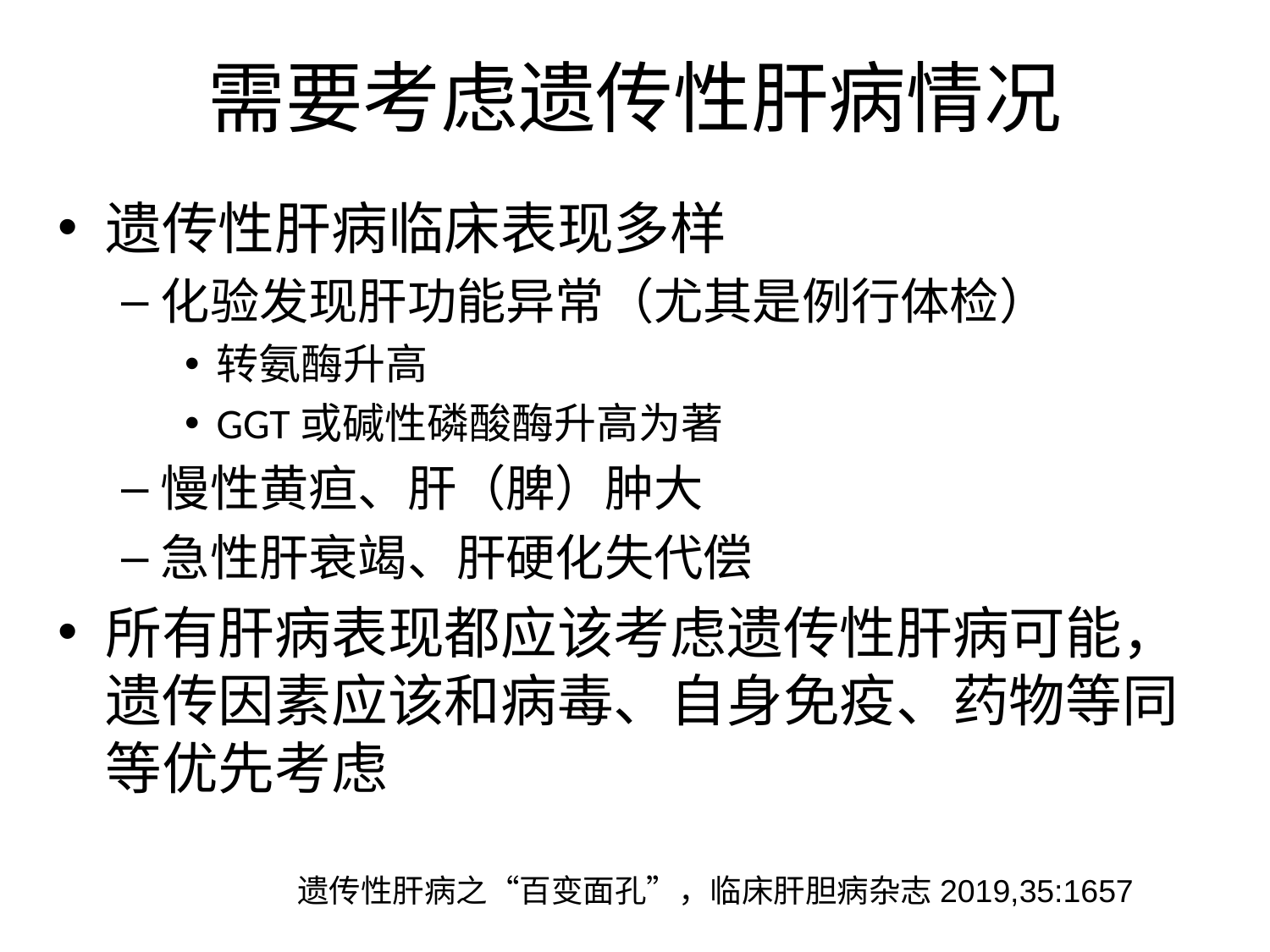

# 需要考虑遗传性肝病情况
遗传性肝病临床表现多样
化验发现肝功能异常（尤其是例行体检）
转氨酶升高
GGT或碱性磷酸酶升高为著
慢性黄疸、肝（脾）肿大
急性肝衰竭、肝硬化失代偿
所有肝病表现都应该考虑遗传性肝病可能，遗传因素应该和病毒、自身免疫、药物等同等优先考虑
遗传性肝病之“百变面孔”，临床肝胆病杂志2019,35:1657